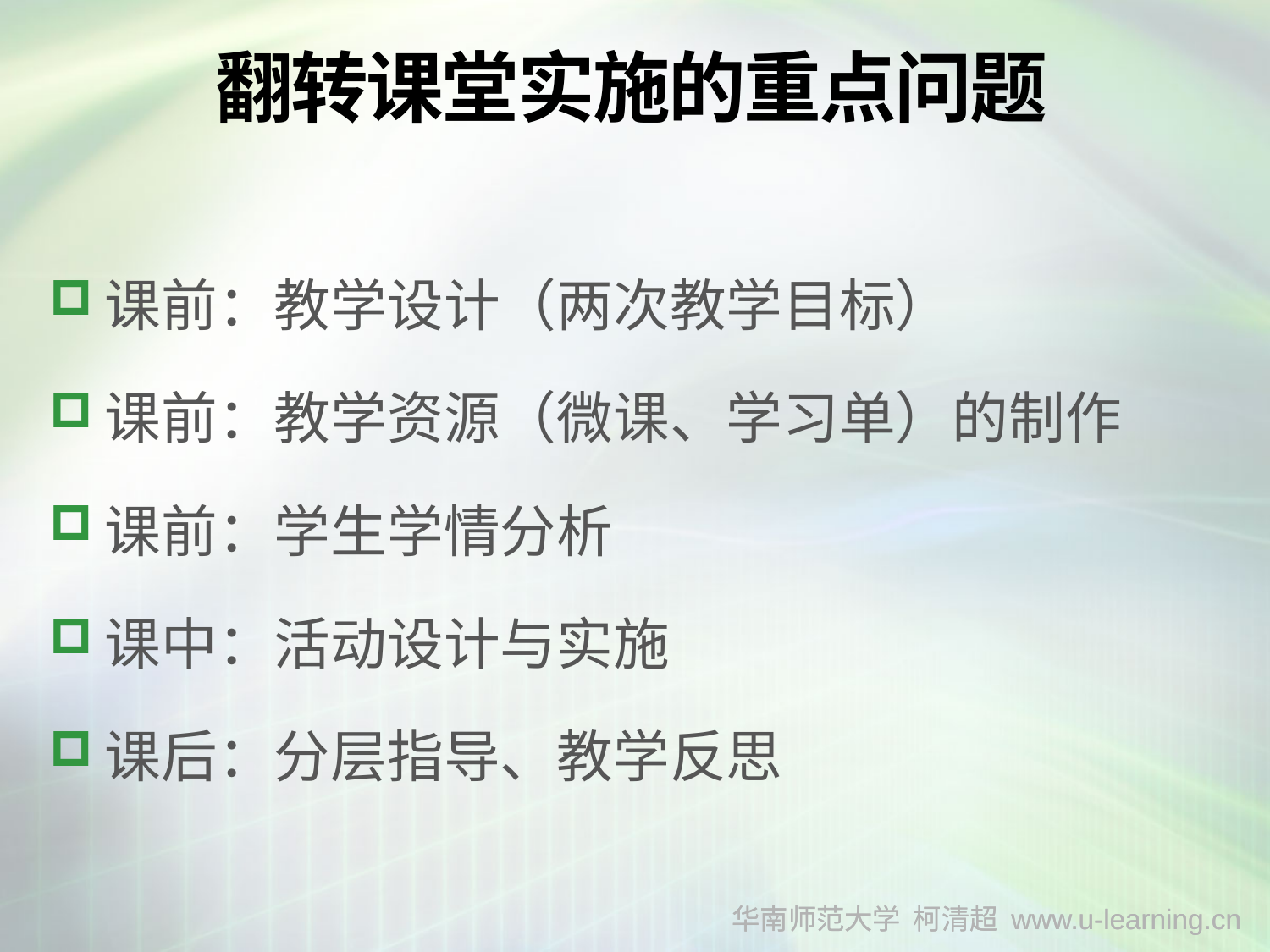

# 翻转课堂实施的重点问题
课前：教学设计（两次教学目标）
课前：教学资源（微课、学习单）的制作
课前：学生学情分析
课中：活动设计与实施
课后：分层指导、教学反思